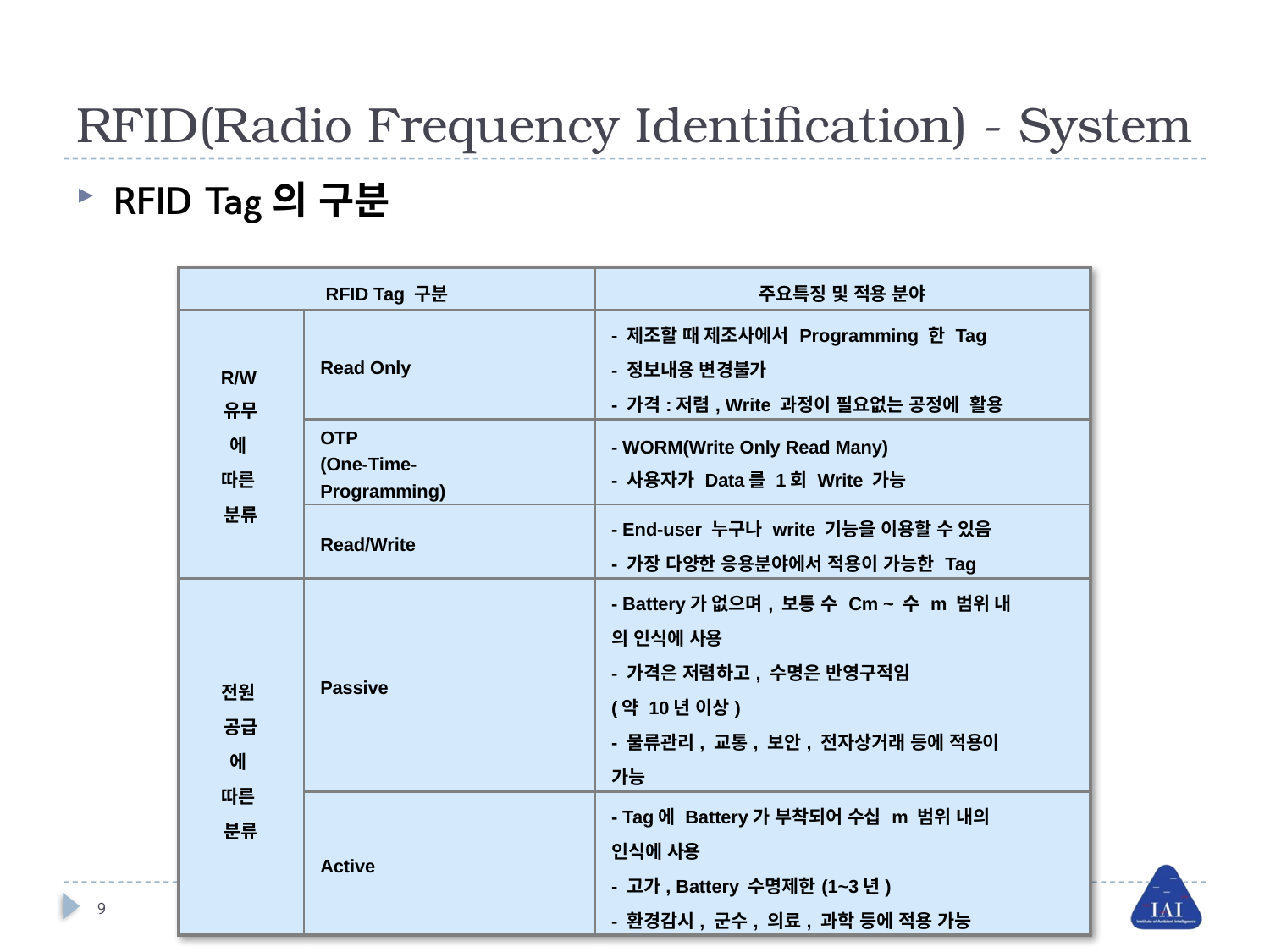

# RFID(Radio Frequency Identification) - System
RFID Tag의 구분
| RFID Tag 구분 |  | 주요특징 및 적용 분야 |
| --- | --- | --- |
| R/W 유무 에 따른 분류 | Read Only | - 제조할 때 제조사에서 Programming 한 Tag - 정보내용 변경불가 - 가격:저렴, Write 과정이 필요없는 공정에  활용 |
|  | OTP (One-Time- Programming) | - WORM(Write Only Read Many) - 사용자가 Data를 1회 Write 가능 |
|  | Read/Write | - End-user 누구나 write 기능을 이용할 수 있음 - 가장 다양한 응용분야에서 적용이 가능한 Tag |
| 전원 공급 에 따른 분류 | Passive | - Battery가 없으며, 보통 수 Cm ~ 수 m 범위 내 의 인식에 사용 - 가격은 저렴하고, 수명은 반영구적임 (약 10년 이상) - 물류관리, 교통, 보안, 전자상거래 등에 적용이 가능 |
|  | Active | - Tag에 Battery가 부착되어 수십 m 범위 내의 인식에 사용 - 고가, Battery 수명제한(1~3년) - 환경감시, 군수, 의료, 과학 등에 적용 가능 |